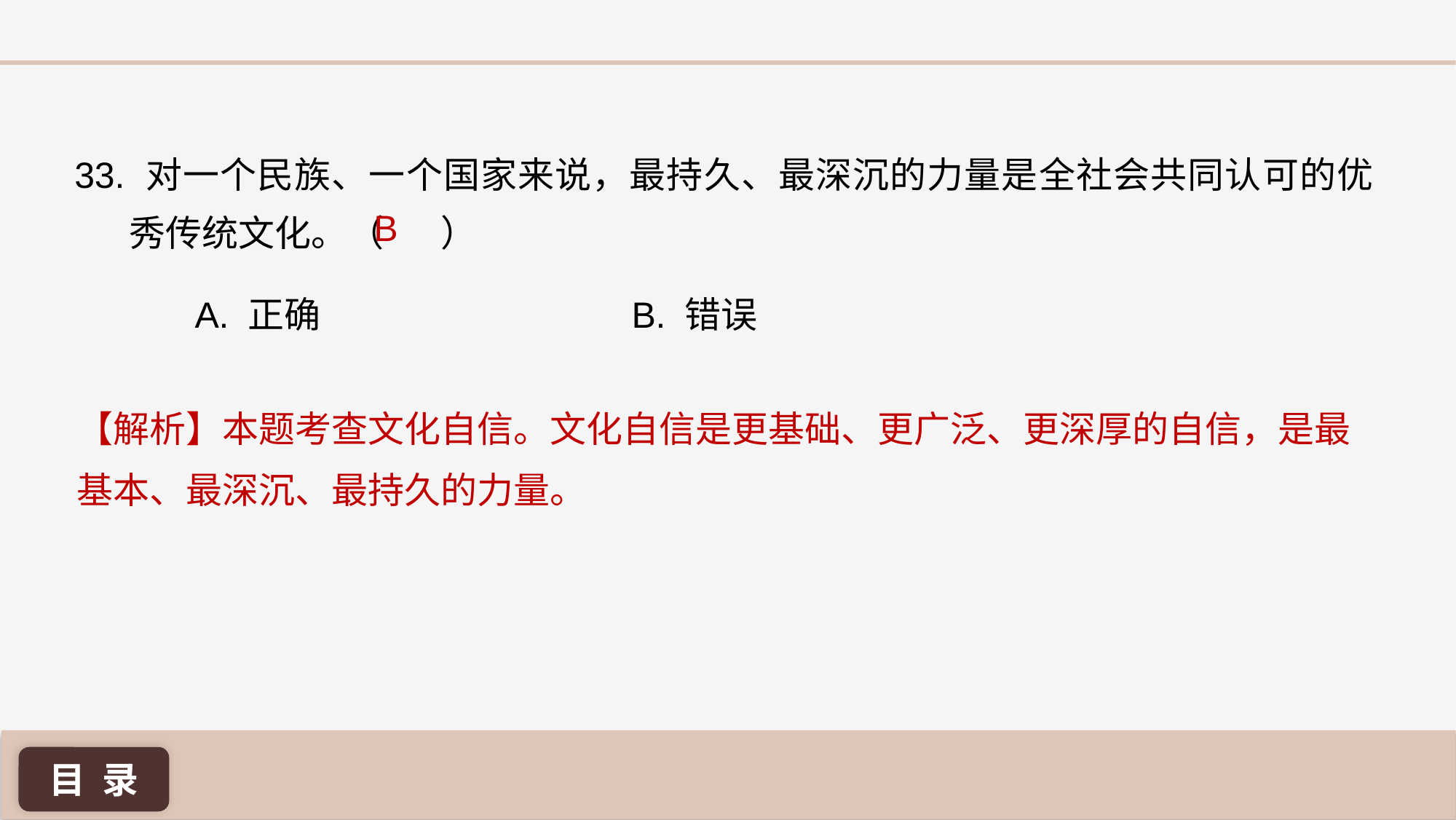

33. 对一个民族、一个国家来说，最持久、最深沉的力量是全社会共同认可的优秀传统文化。（       ）
B
A. 正确 			B. 错误
【解析】本题考查文化自信。文化自信是更基础、更广泛、更深厚的自信，是最基本、最深沉、最持久的力量。